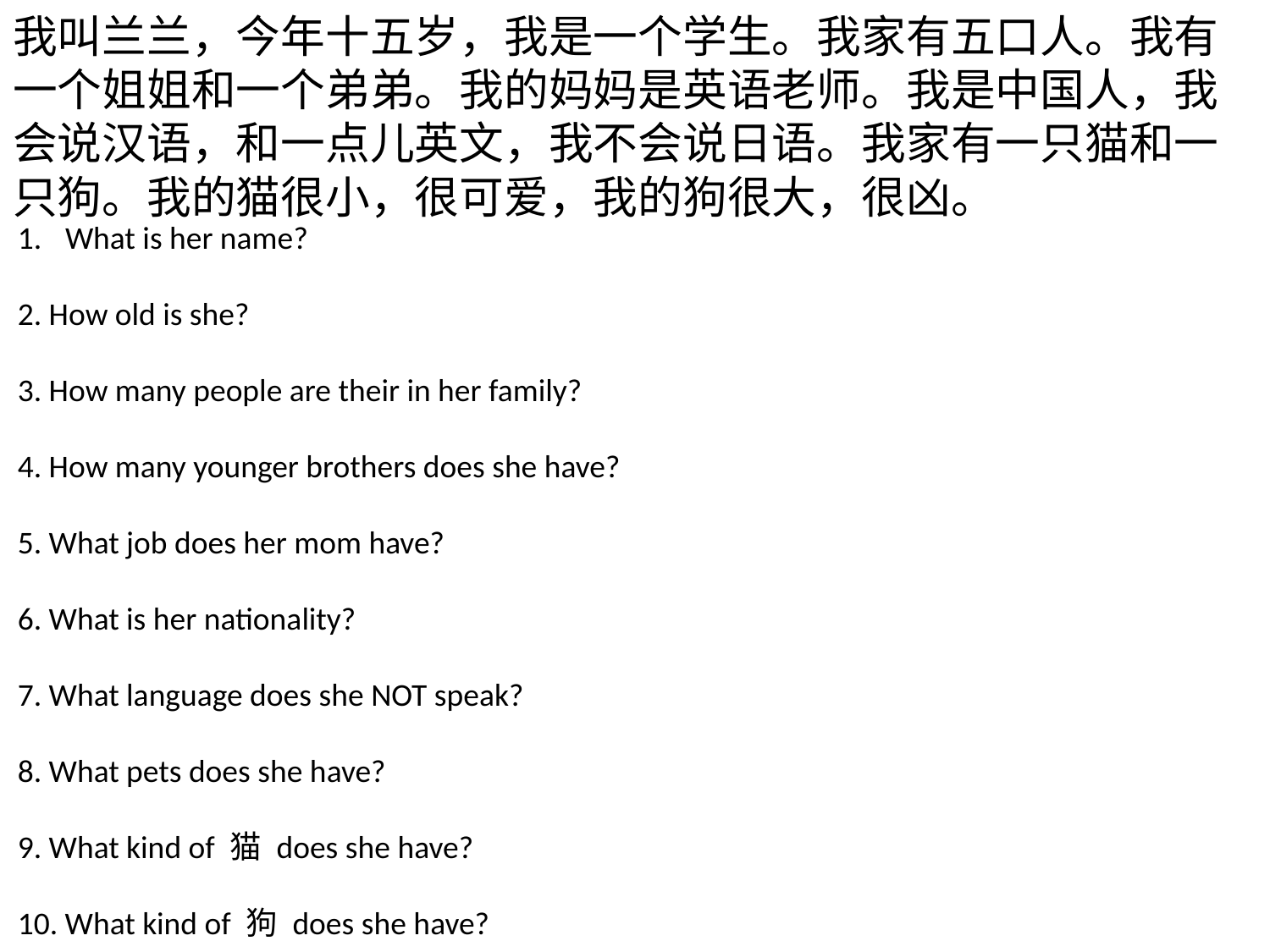

我叫兰兰，今年十五岁，我是一个学生。我家有五口人。我有一个姐姐和一个弟弟。我的妈妈是英语老师。我是中国人，我会说汉语，和一点儿英文，我不会说日语。我家有一只猫和一只狗。我的猫很小，很可爱，我的狗很大，很凶。

What is her name?

2. How old is she?

3. How many people are their in her family?

4. How many younger brothers does she have?

5. What job does her mom have?

6. What is her nationality?

7. What language does she NOT speak?

8. What pets does she have?

9. What kind of 猫 does she have?

10. What kind of 狗 does she have?